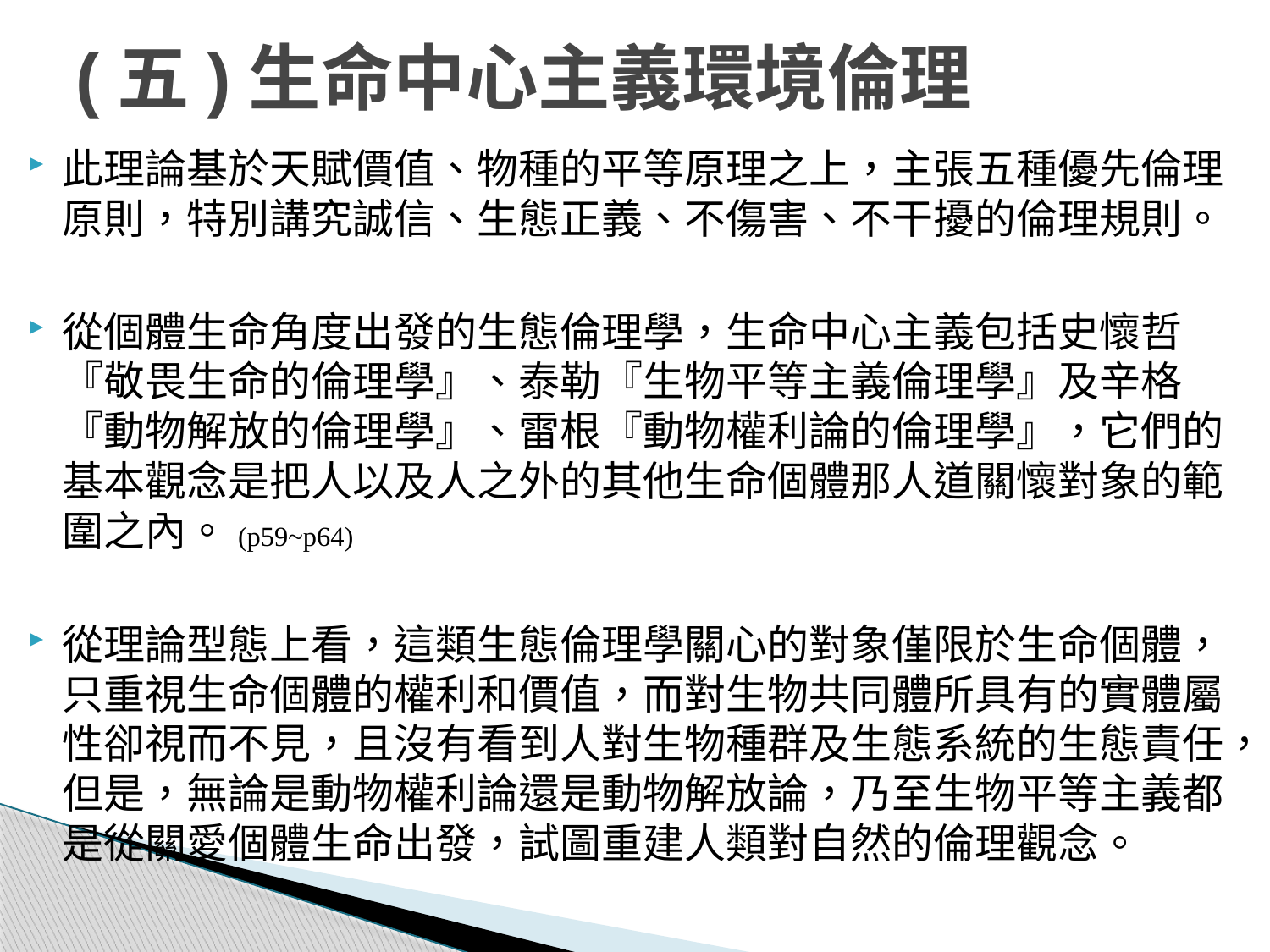

# (五)生命中心主義環境倫理
此理論基於天賦價值、物種的平等原理之上，主張五種優先倫理原則，特別講究誠信、生態正義、不傷害、不干擾的倫理規則。

從個體生命角度出發的生態倫理學，生命中心主義包括史懷哲『敬畏生命的倫理學』、泰勒『生物平等主義倫理學』及辛格『動物解放的倫理學』、雷根『動物權利論的倫理學』，它們的基本觀念是把人以及人之外的其他生命個體那人道關懷對象的範圍之內。(p59~p64)

從理論型態上看，這類生態倫理學關心的對象僅限於生命個體，只重視生命個體的權利和價值，而對生物共同體所具有的實體屬性卻視而不見，且沒有看到人對生物種群及生態系統的生態責任，但是，無論是動物權利論還是動物解放論，乃至生物平等主義都是從關愛個體生命出發，試圖重建人類對自然的倫理觀念。